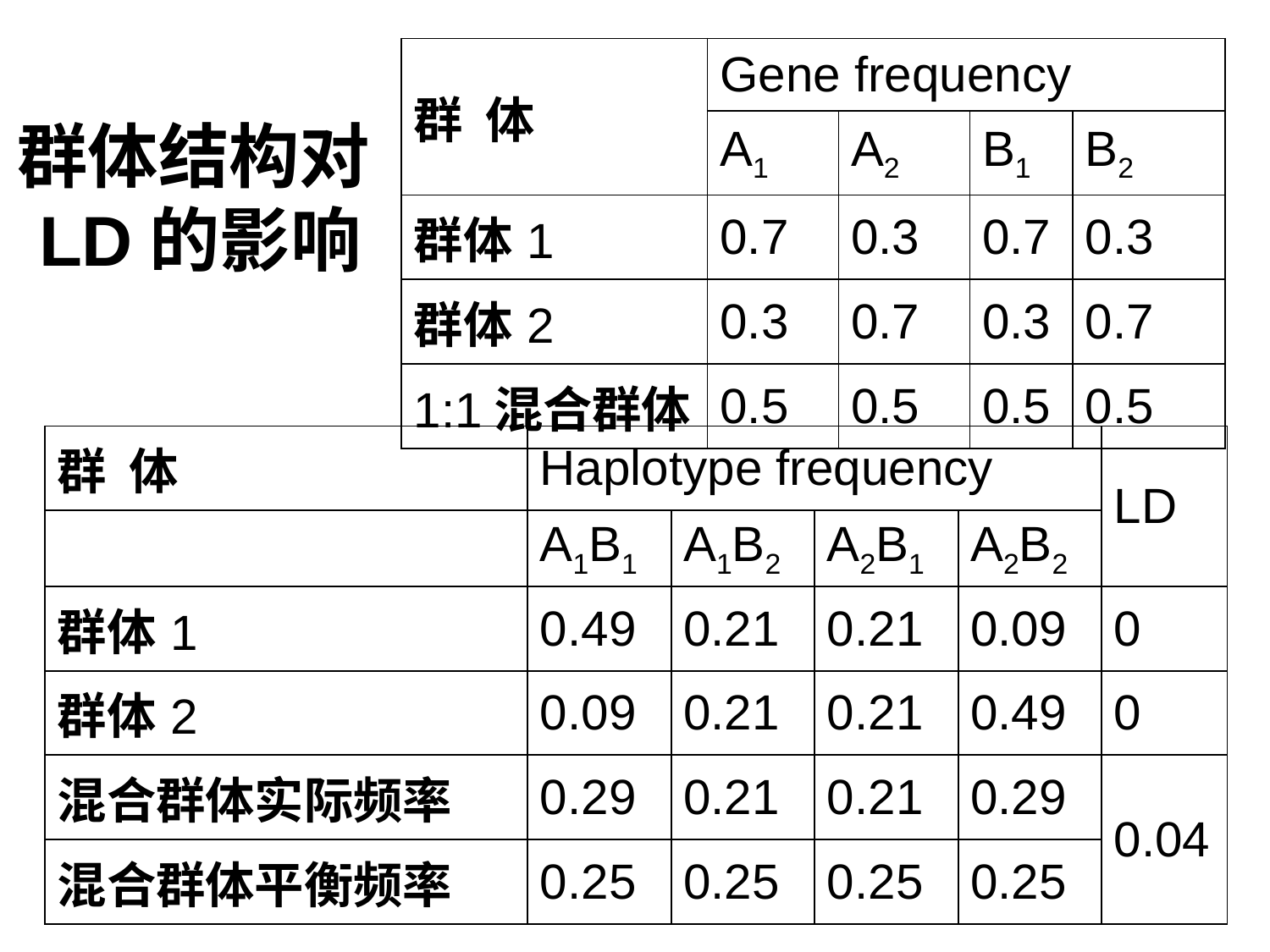

| 群 体 | Gene frequency |  |  |  |
| --- | --- | --- | --- | --- |
|  | A1 | A2 | B1 | B2 |
| 群体1 | 0.7 | 0.3 | 0.7 | 0.3 |
| 群体2 | 0.3 | 0.7 | 0.3 | 0.7 |
| 1:1混合群体 | 0.5 | 0.5 | 0.5 | 0.5 |
# 群体结构对LD的影响
| 群 体 | Haplotype frequency |  |  |  | LD |
| --- | --- | --- | --- | --- | --- |
|  | A1B1 | A1B2 | A2B1 | A2B2 |  |
| 群体1 | 0.49 | 0.21 | 0.21 | 0.09 | 0 |
| 群体2 | 0.09 | 0.21 | 0.21 | 0.49 | 0 |
| 混合群体实际频率 | 0.29 | 0.21 | 0.21 | 0.29 | 0.04 |
| 混合群体平衡频率 | 0.25 | 0.25 | 0.25 | 0.25 |  |